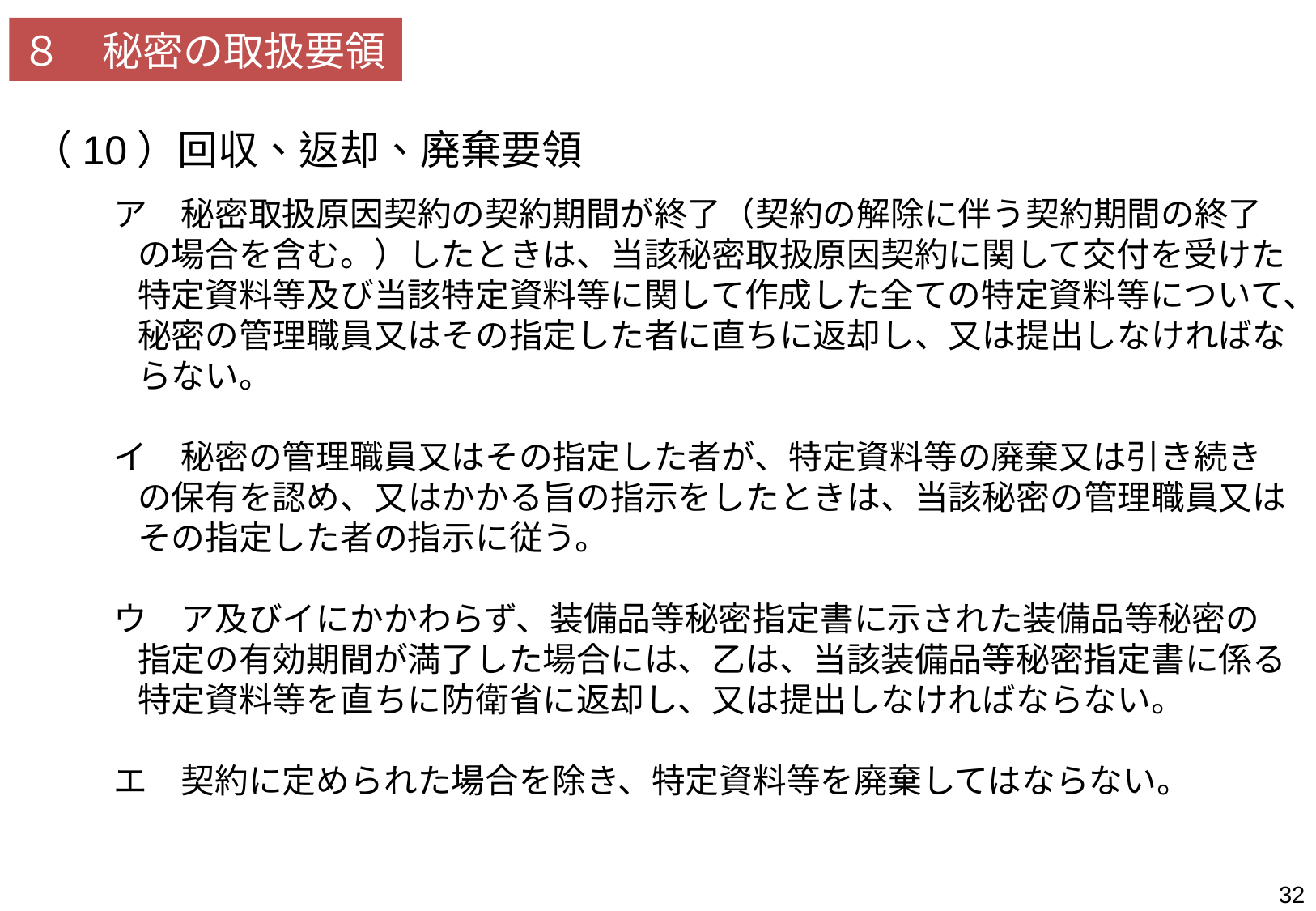

８　秘密の取扱要領
（10）回収、返却、廃棄要領

ア　秘密取扱原因契約の契約期間が終了（契約の解除に伴う契約期間の終了の場合を含む。）したときは、当該秘密取扱原因契約に関して交付を受けた特定資料等及び当該特定資料等に関して作成した全ての特定資料等について、秘密の管理職員又はその指定した者に直ちに返却し、又は提出しなければならない。
イ　秘密の管理職員又はその指定した者が、特定資料等の廃棄又は引き続きの保有を認め、又はかかる旨の指示をしたときは、当該秘密の管理職員又はその指定した者の指示に従う。
ウ　ア及びイにかかわらず、装備品等秘密指定書に示された装備品等秘密の指定の有効期間が満了した場合には、乙は、当該装備品等秘密指定書に係る特定資料等を直ちに防衛省に返却し、又は提出しなければならない。
エ　契約に定められた場合を除き、特定資料等を廃棄してはならない。
| 37 | 秘密取扱原因契約が終了したときは特定資料等を防衛装備庁に返却又は提出する必要があることについて記載されているか。 |
| --- | --- |
| 52 | 秘密の文書、図画及び物件の回収、返却の要領が記載されているか。 |
| --- | --- |
| 38 | 事業者による秘密の文書、図画及び物件の廃棄は原則として認められないこと及び廃棄が認められている場合について記載されているか。 |
| --- | --- |
32